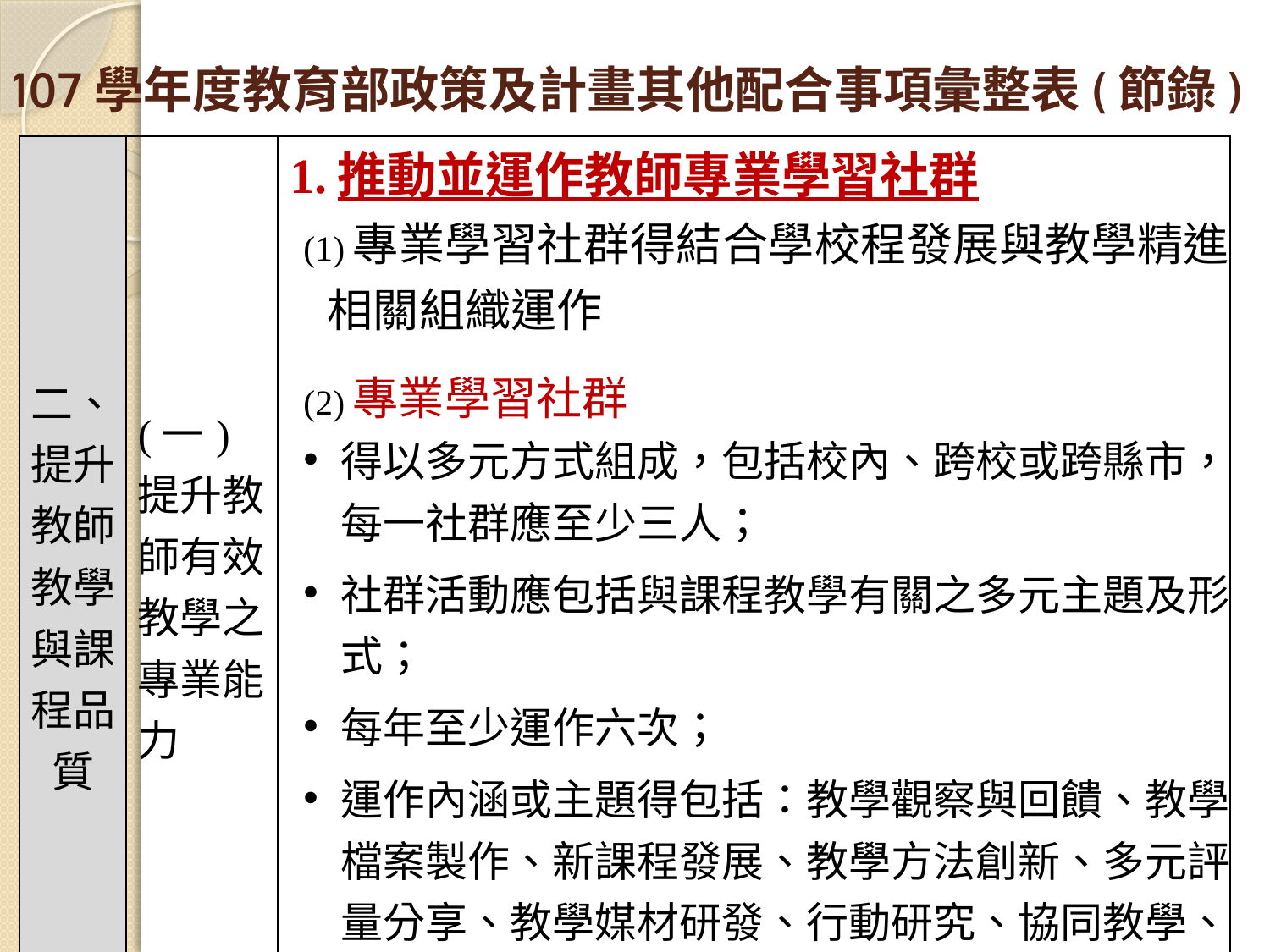

# 107學年度教育部政策及計畫其他配合事項彙整表(節錄)
| 二、提升教師教學與課程品質 | (一)提升教師有效教學之專業能力 | 1.推動並運作教師專業學習社群 (1)專業學習社群得結合學校程發展與教學精進相關組織運作 (2)專業學習社群 得以多元方式組成，包括校內、跨校或跨縣市，每一社群應至少三人； 社群活動應包括與課程教學有關之多元主題及形式； 每年至少運作六次； 運作內涵或主題得包括：教學觀察與回饋、教學檔案製作、新課程發展、教學方法創新、多元評量分享、教學媒材研發、行動研究、協同教學、案例探討、共同備課等。 |
| --- | --- | --- |